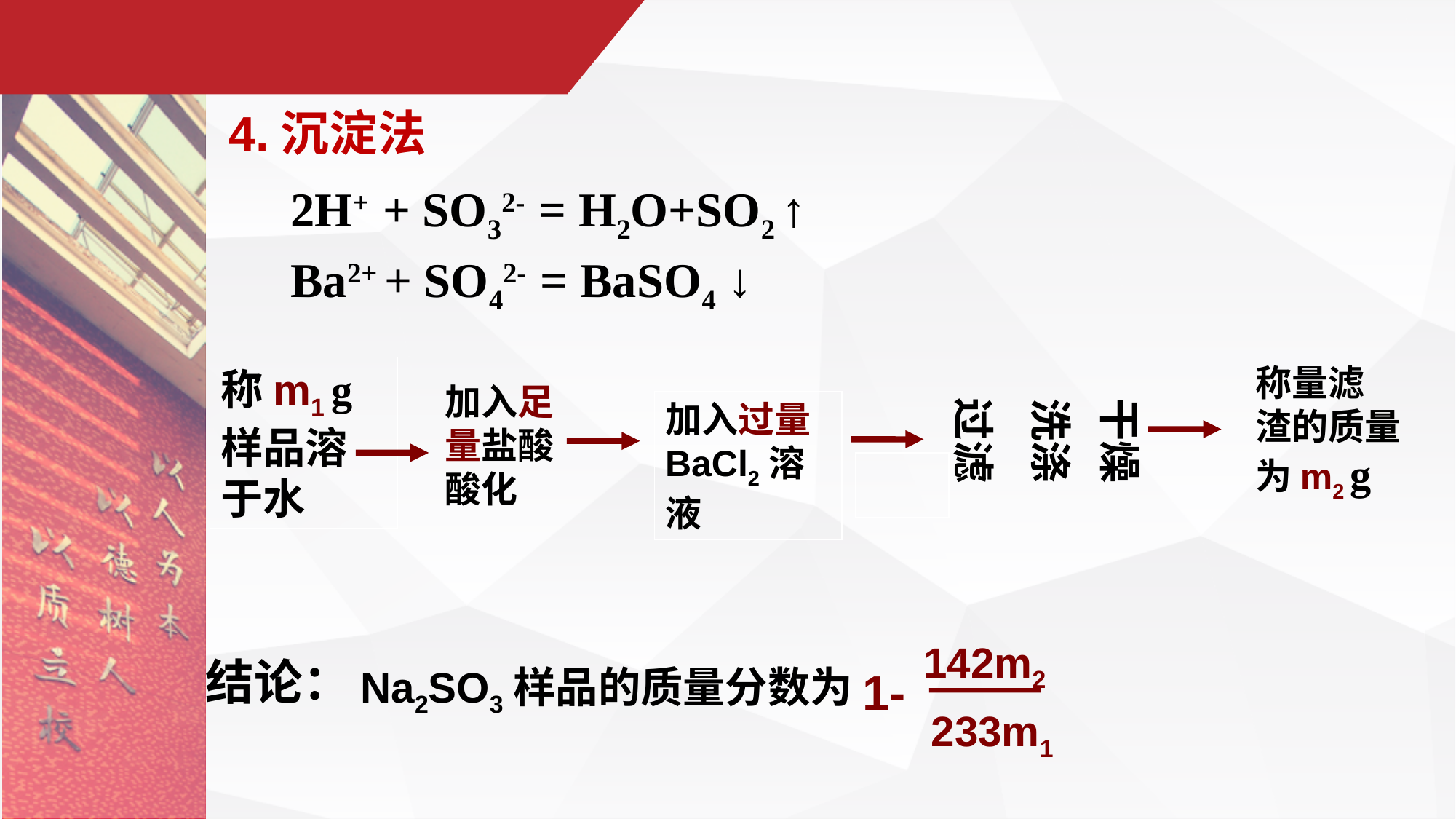

4.沉淀法
2H+  + SO32-  = H2O+SO2 ↑
Ba2+ + SO42-  = BaSO4 ↓
称量滤
渣的质量
为m2 g
称m1 g样品溶于水
加入足
量盐酸
酸化
过滤
洗涤
干燥
加入过量BaCl2溶液

   142m2
1-

233m1
结论：
Na2SO3样品的质量分数为